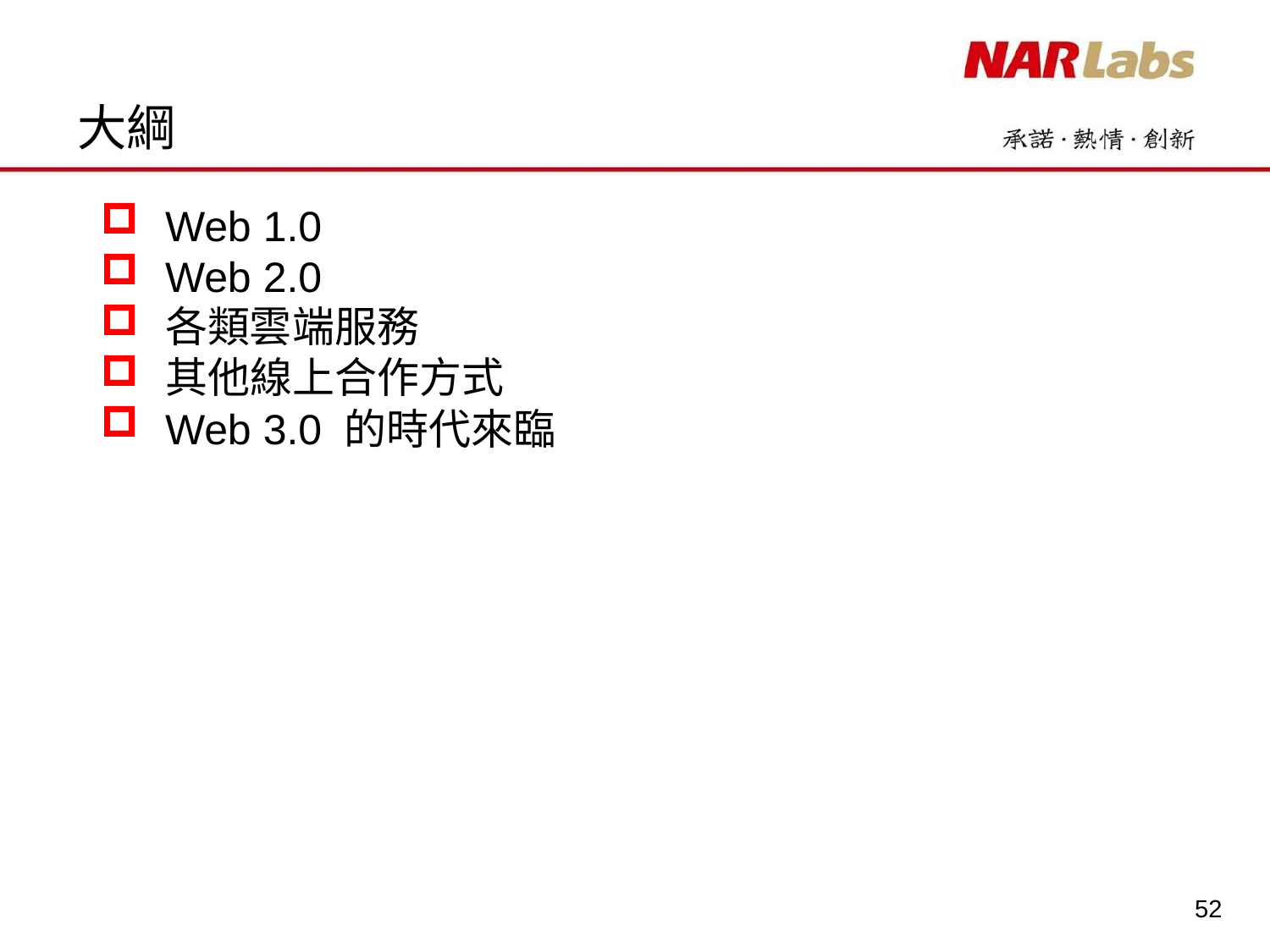

# 大綱
Web 1.0
Web 2.0
各類雲端服務
其他線上合作方式
Web 3.0 的時代來臨

52